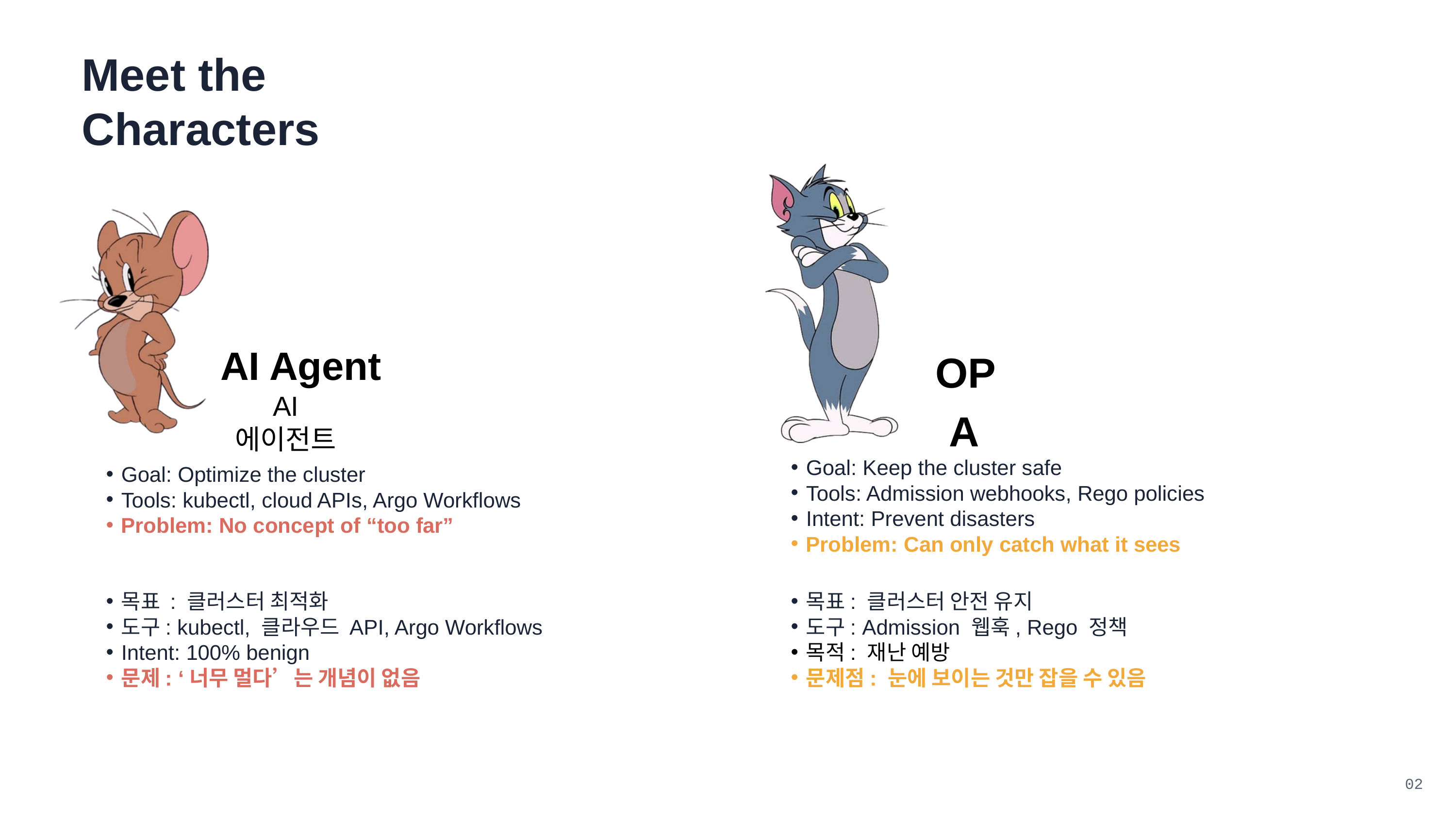

Meet the Characters

AI Agent
OPA
AI 에이전트
Goal: Keep the cluster safe
Tools: Admission webhooks, Rego policies
Intent: Prevent disasters
Problem: Can only catch what it sees
Goal: Optimize the cluster
Tools: kubectl, cloud APIs, Argo Workflows
Problem: No concept of “too far”
목표 : 클러스터 최적화
도구: kubectl, 클라우드 API, Argo Workflows
Intent: 100% benign
문제: ‘너무 멀다’는 개념이 없음
목표: 클러스터 안전 유지
도구: Admission 웹훅, Rego 정책
목적: 재난 예방
문제점: 눈에 보이는 것만 잡을 수 있음

02